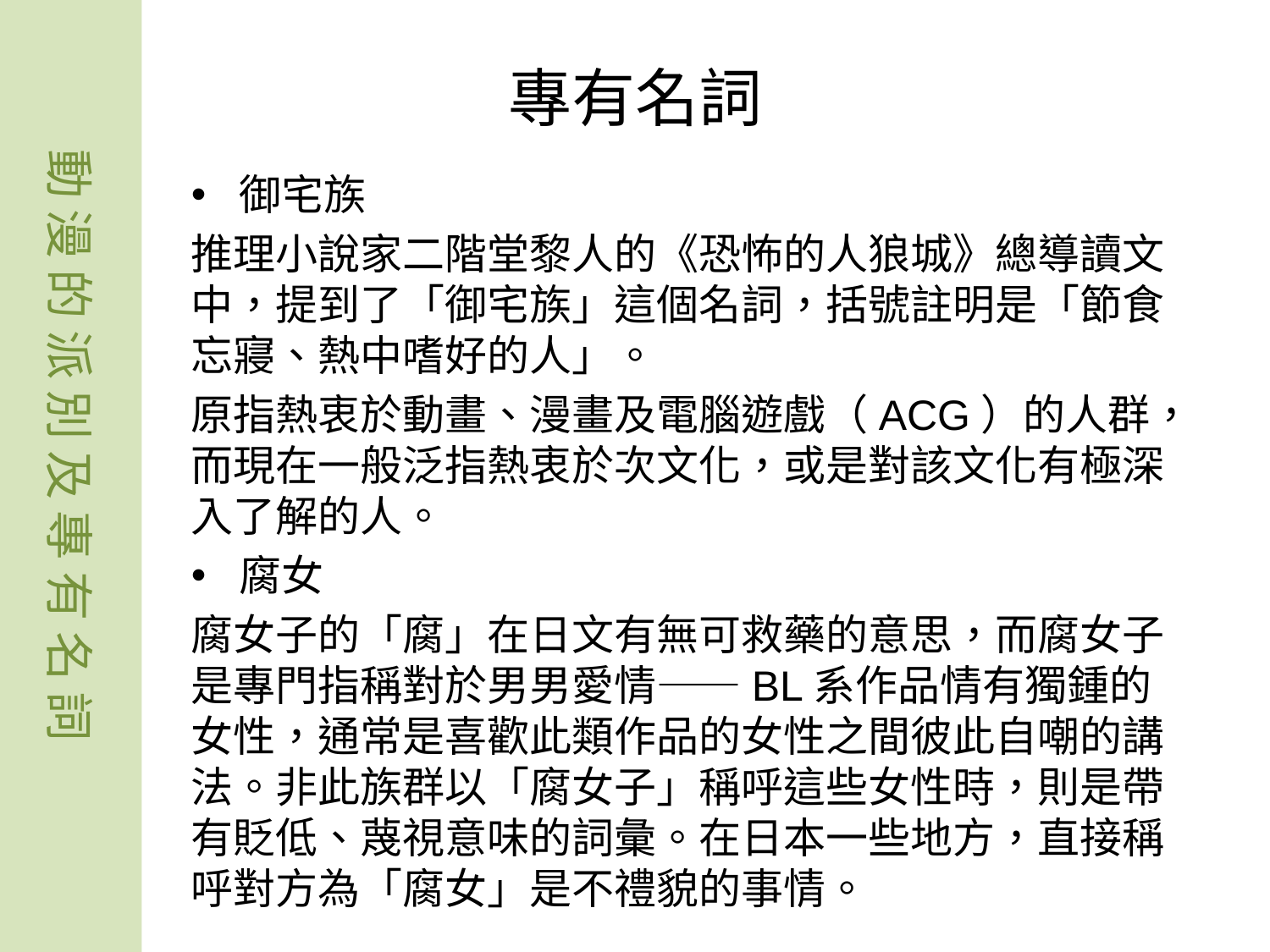

動 漫 的 派 別 及 專 有 名 詞
# 專有名詞
御宅族
推理小說家二階堂黎人的《恐怖的人狼城》總導讀文中，提到了「御宅族」這個名詞，括號註明是「節食忘寢、熱中嗜好的人」。
原指熱衷於動畫、漫畫及電腦遊戲（ACG）的人群，而現在一般泛指熱衷於次文化，或是對該文化有極深入了解的人。
腐女
腐女子的「腐」在日文有無可救藥的意思，而腐女子是專門指稱對於男男愛情——BL系作品情有獨鍾的女性，通常是喜歡此類作品的女性之間彼此自嘲的講法。非此族群以「腐女子」稱呼這些女性時，則是帶有貶低、蔑視意味的詞彙。在日本一些地方，直接稱呼對方為「腐女」是不禮貌的事情。